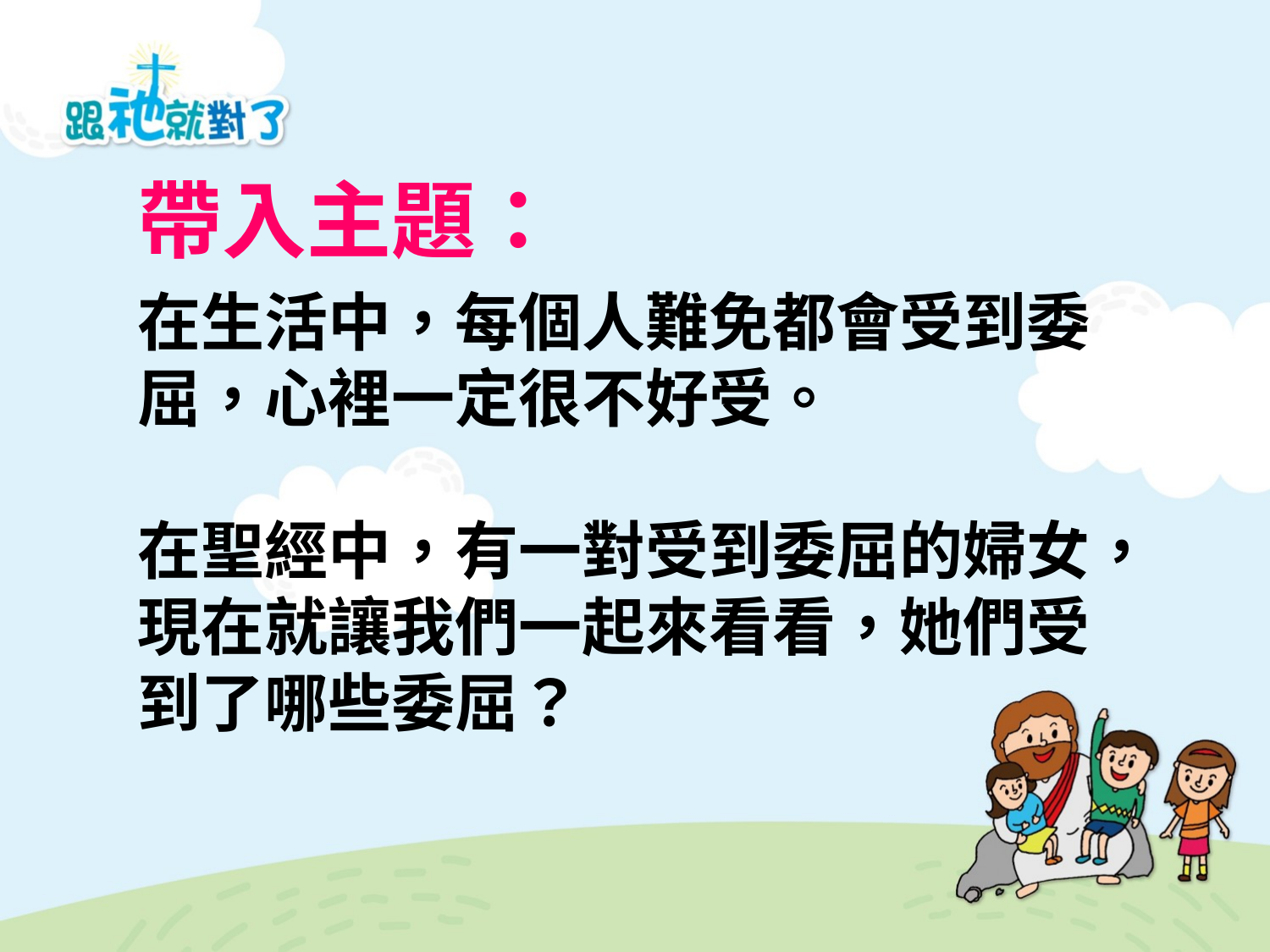

帶入主題：
在生活中，每個人難免都會受到委屈，心裡一定很不好受。

在聖經中，有一對受到委屈的婦女，現在就讓我們一起來看看，她們受到了哪些委屈？